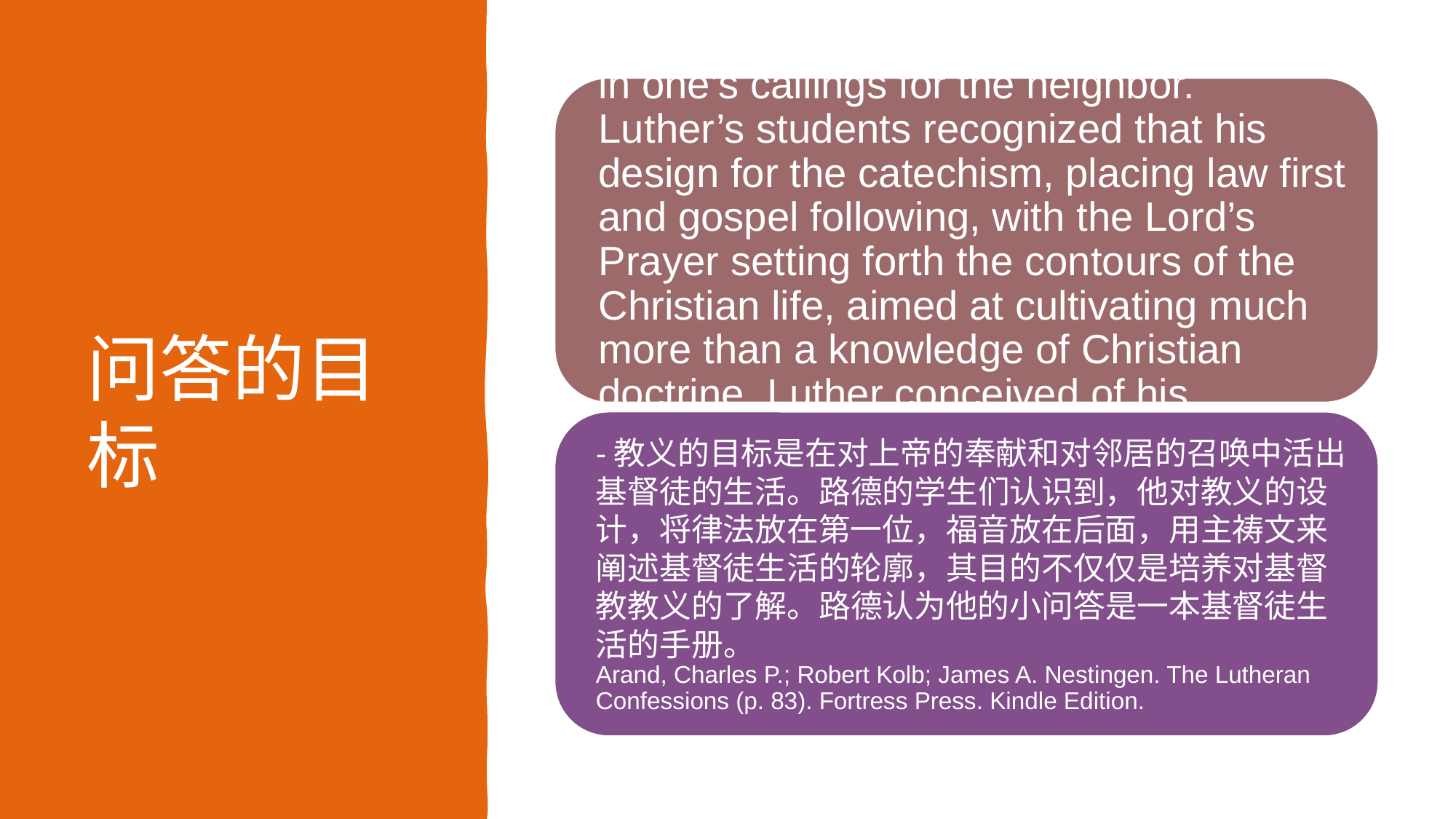

The goal of catechesis is to live out the Christian life in devotion to God and and in one’s callings for the neighbor. Luther’s students recognized that his design for the catechism, placing law first and gospel following, with the Lord’s Prayer setting forth the contours of the Christian life, aimed at cultivating much more than a knowledge of Christian doctrine. Luther conceived of his catechism as a handbook for Christian living.
-教义的目标是在对上帝的奉献和对邻居的召唤中活出基督徒的生活。路德的学生们认识到，他对教义的设计，将律法放在第一位，福音放在后面，用主祷文来阐述基督徒生活的轮廓，其目的不仅仅是培养对基督教教义的了解。路德认为他的小问答是一本基督徒生活的手册。
Arand, Charles P.; Robert Kolb; James A. Nestingen. The Lutheran Confessions (p. 83). Fortress Press. Kindle Edition.
# 问答的目标